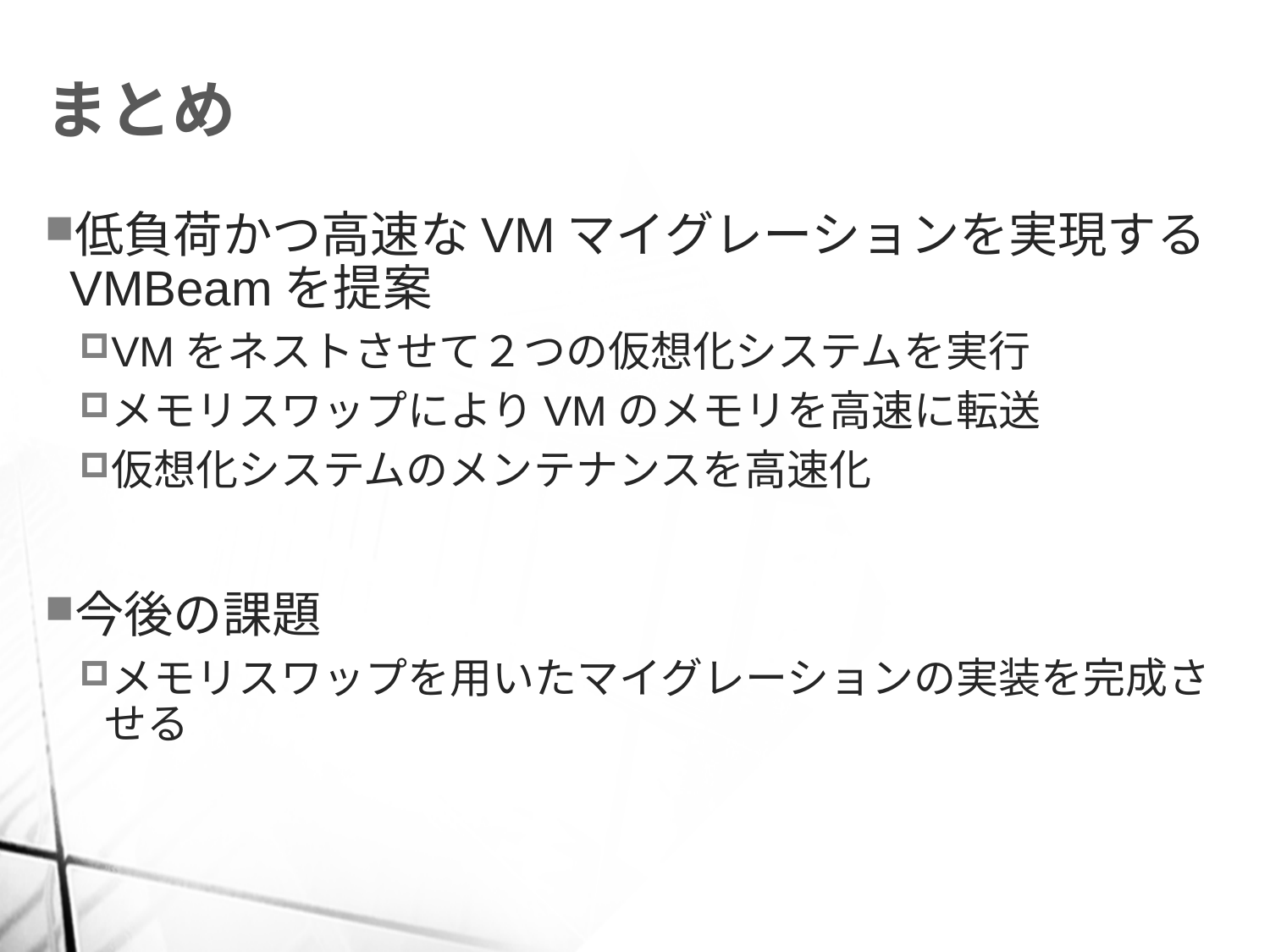

# まとめ
低負荷かつ高速なVMマイグレーションを実現するVMBeamを提案
VMをネストさせて２つの仮想化システムを実行
メモリスワップによりVMのメモリを高速に転送
仮想化システムのメンテナンスを高速化

今後の課題
メモリスワップを用いたマイグレーションの実装を完成させる